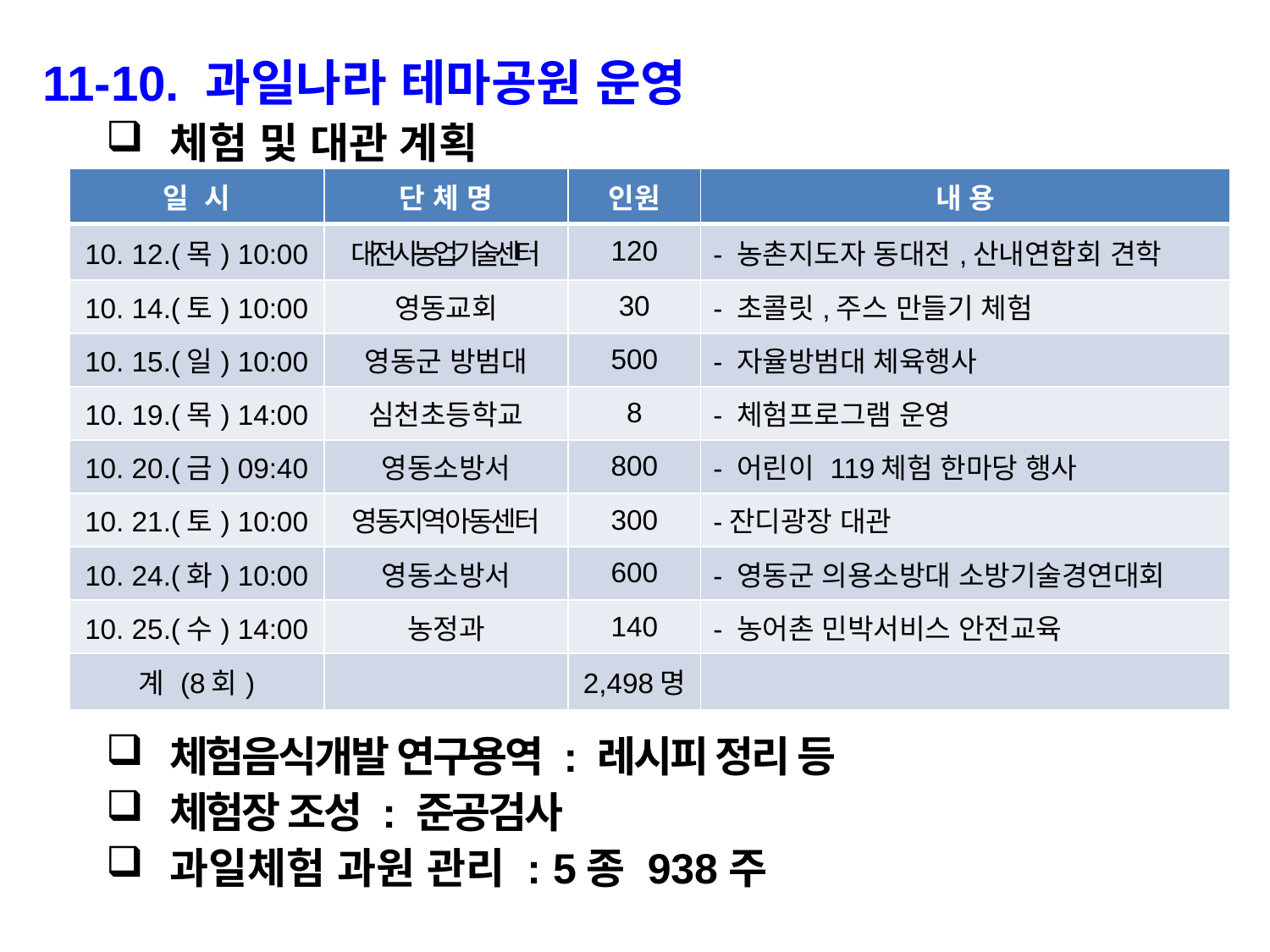

11-10. 과일나라 테마공원 운영
체험 및 대관 계획

체험음식개발 연구용역 : 레시피 정리 등
체험장 조성 : 준공검사
과일체험 과원 관리 : 5종 938주
| 일 시 | 단 체 명 | 인원 | 내 용 |
| --- | --- | --- | --- |
| 10. 12.(목) 10:00 | 대전시농업기술센터 | 120 | - 농촌지도자 동대전,산내연합회 견학 |
| 10. 14.(토) 10:00 | 영동교회 | 30 | - 초콜릿,주스 만들기 체험 |
| 10. 15.(일) 10:00 | 영동군 방범대 | 500 | - 자율방범대 체육행사 |
| 10. 19.(목) 14:00 | 심천초등학교 | 8 | - 체험프로그램 운영 |
| 10. 20.(금) 09:40 | 영동소방서 | 800 | - 어린이 119체험 한마당 행사 |
| 10. 21.(토) 10:00 | 영동지역아동센터 | 300 | -잔디광장 대관 |
| 10. 24.(화) 10:00 | 영동소방서 | 600 | - 영동군 의용소방대 소방기술경연대회 |
| 10. 25.(수) 14:00 | 농정과 | 140 | - 농어촌 민박서비스 안전교육 |
| 계 (8회) |  | 2,498명 |  |